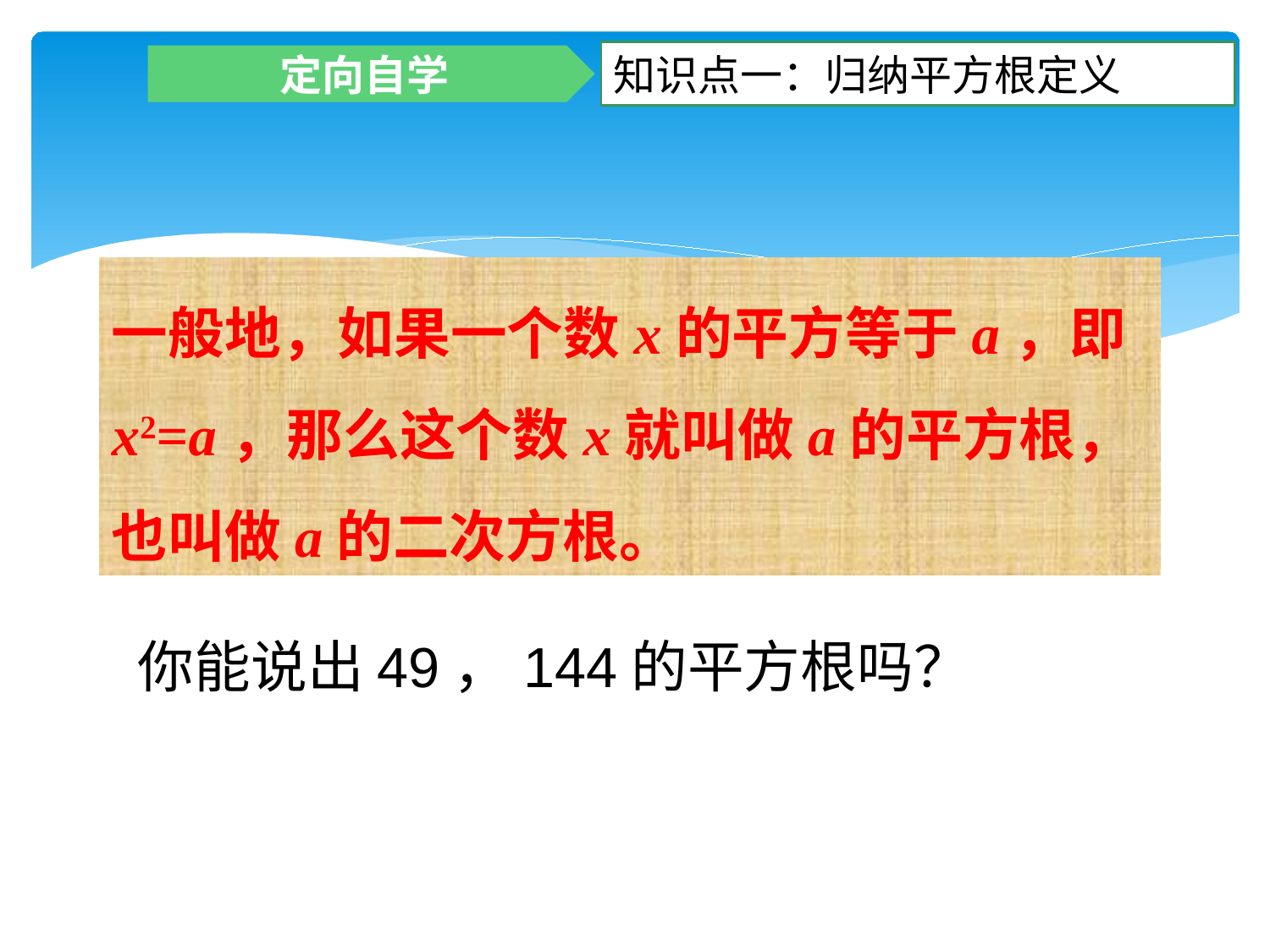

知识点一：归纳平方根定义
定向自学
一般地，如果一个数x的平方等于a，即x2=a，那么这个数x就叫做a的平方根，也叫做a的二次方根。
你能说出49，144的平方根吗？